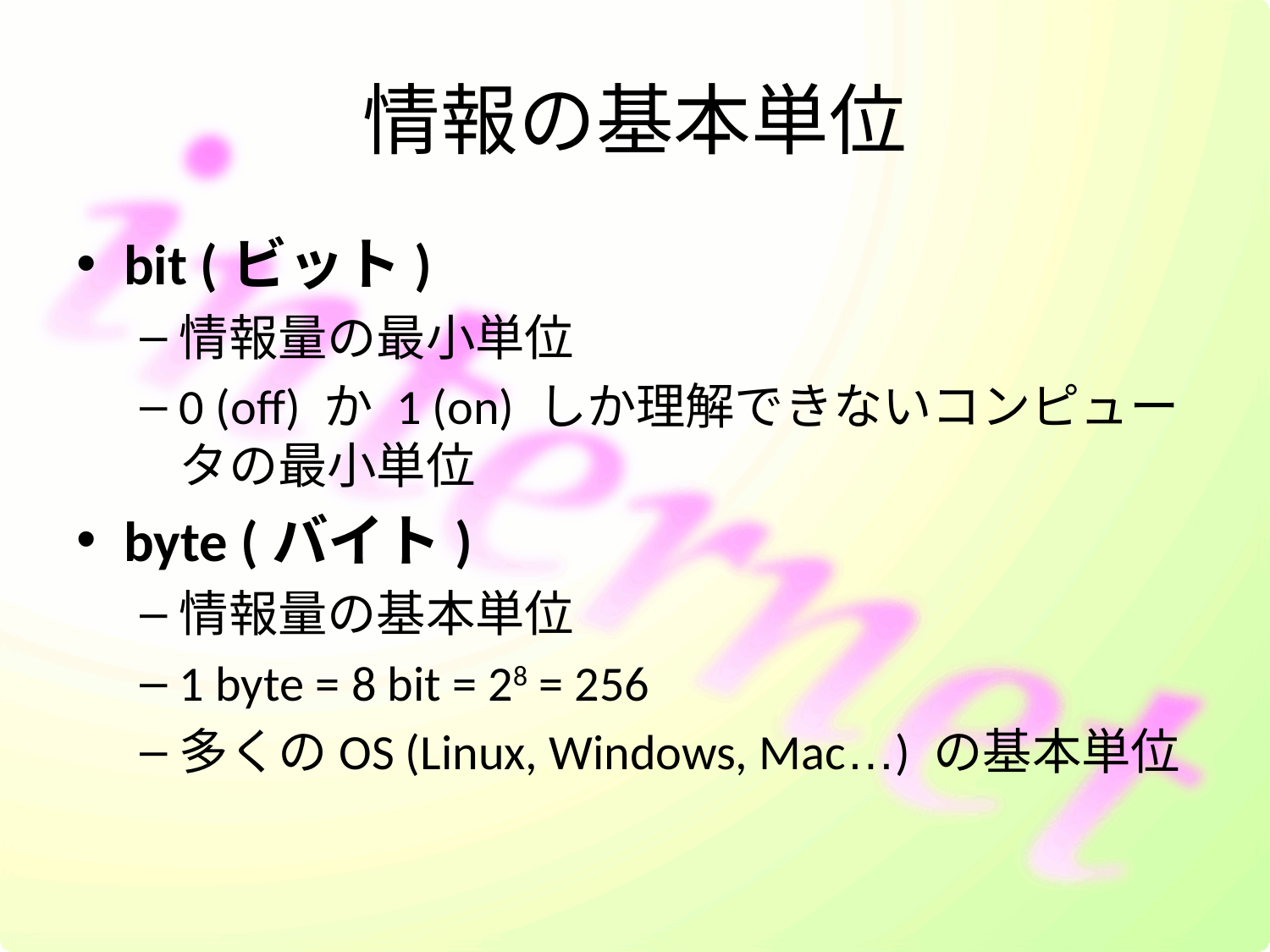

# 情報の基本単位
bit (ビット)
情報量の最小単位
0 (off) か 1 (on) しか理解できないコンピュータの最小単位
byte (バイト)
情報量の基本単位
1 byte = 8 bit = 28 = 256
多くのOS (Linux, Windows, Mac…) の基本単位